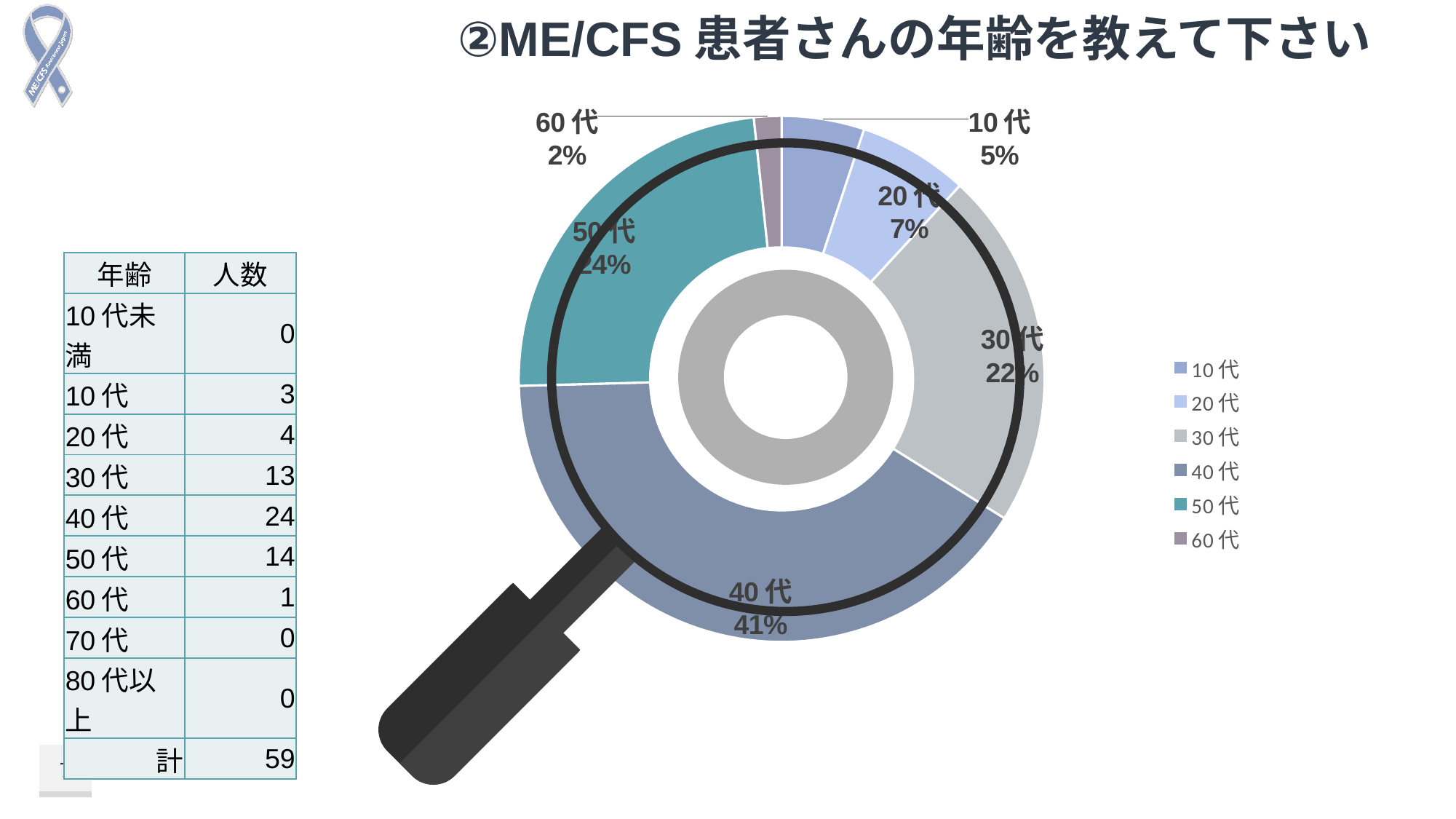

# ②ME/CFS患者さんの年齢を教えて下さい

### Chart

| Category | 人数 |
|---|---|
| 10代 | 3.0 |
| 20代 | 4.0 |
| 30代 | 13.0 |
| 40代 | 24.0 |
| 50代 | 14.0 |
| 60代 | 1.0 |

| 年齢 | 人数 |
| --- | --- |
| 10代未満 | 0 |
| 10代 | 3 |
| 20代 | 4 |
| 30代 | 13 |
| 40代 | 24 |
| 50代 | 14 |
| 60代 | 1 |
| 70代 | 0 |
| 80代以上 | 0 |
| 計 | 59 |

7